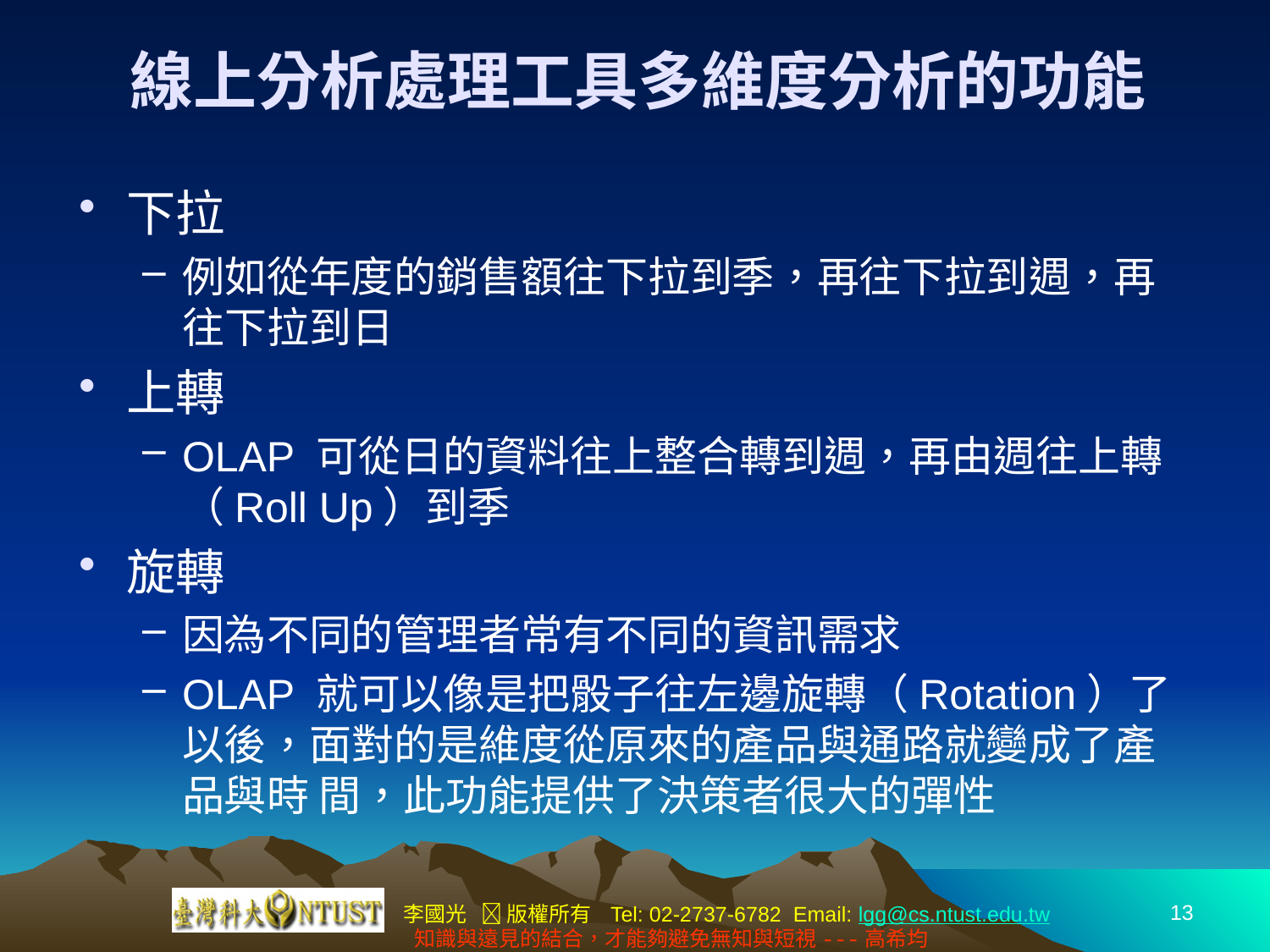

# 線上分析處理工具多維度分析的功能
下拉
例如從年度的銷售額往下拉到季，再往下拉到週，再往下拉到日
上轉
OLAP 可從日的資料往上整合轉到週，再由週往上轉（Roll Up）到季
旋轉
因為不同的管理者常有不同的資訊需求
OLAP 就可以像是把骰子往左邊旋轉（Rotation）了以後，面對的是維度從原來的產品與通路就變成了產品與時 間，此功能提供了決策者很大的彈性
13